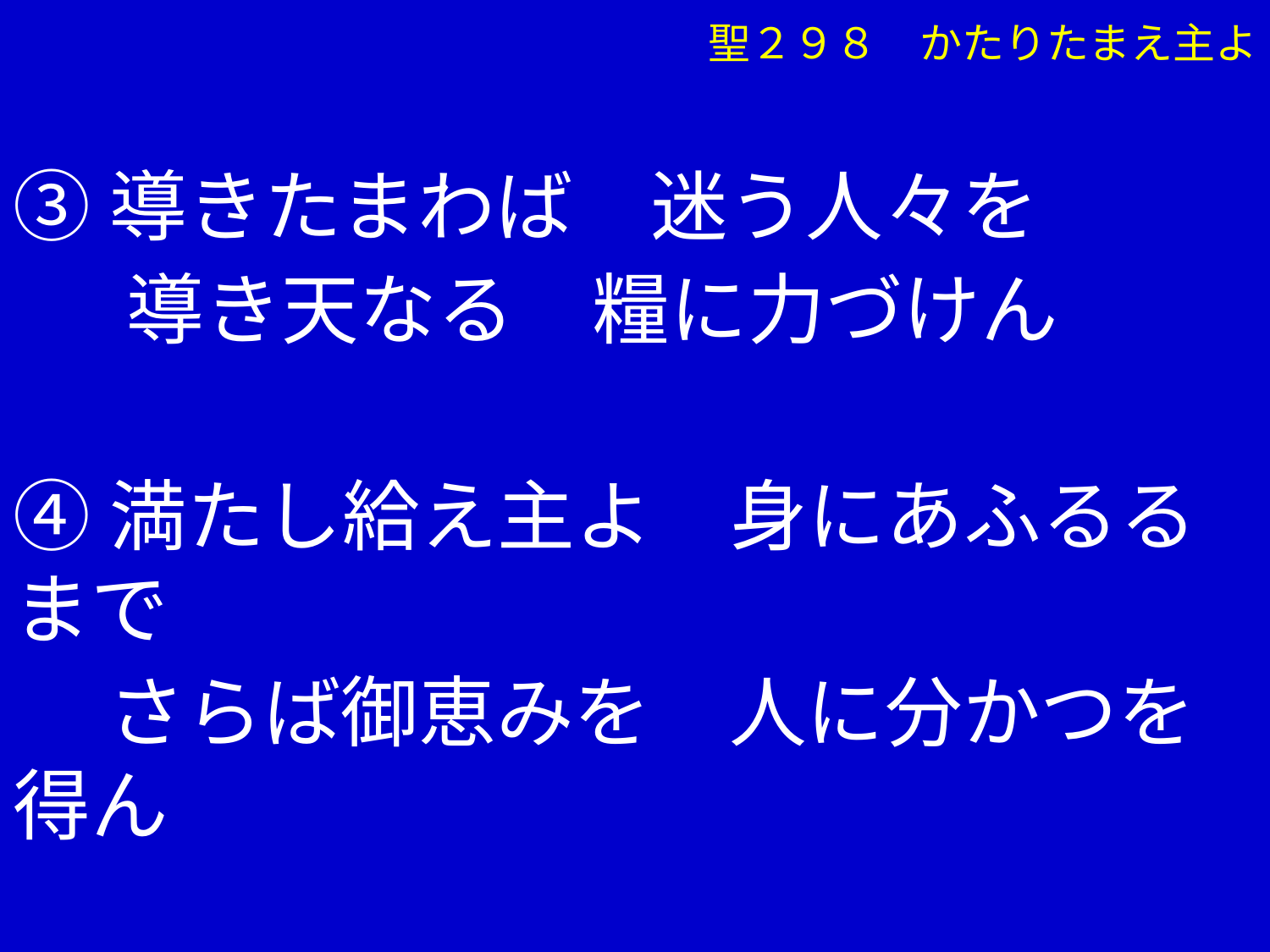

聖２９８　かたりたまえ主よ

③導きたまわば　迷う人々を
 　導き天なる　糧に力づけん

④満たし給え主よ　身にあふるるまで
　 さらば御恵みを　人に分かつを得ん